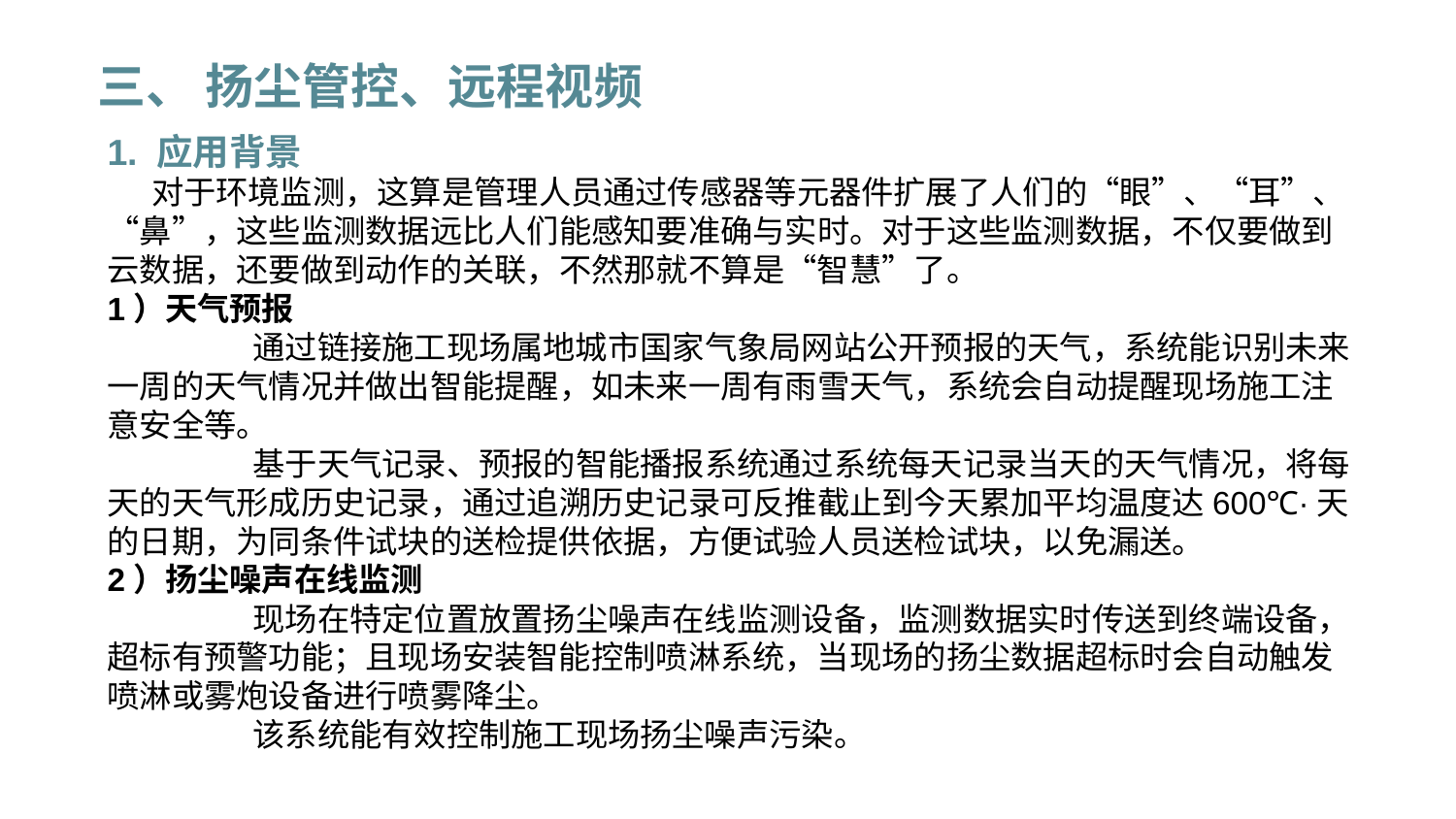

三、 扬尘管控、远程视频
1. 应用背景
     对于环境监测，这算是管理人员通过传感器等元器件扩展了人们的“眼”、“耳”、“鼻”，这些监测数据远比人们能感知要准确与实时。对于这些监测数据，不仅要做到云数据，还要做到动作的关联，不然那就不算是“智慧”了。
1）天气预报
	通过链接施工现场属地城市国家气象局网站公开预报的天气，系统能识别未来一周的天气情况并做出智能提醒，如未来一周有雨雪天气，系统会自动提醒现场施工注意安全等。
	基于天气记录、预报的智能播报系统通过系统每天记录当天的天气情况，将每天的天气形成历史记录，通过追溯历史记录可反推截止到今天累加平均温度达600℃·天的日期，为同条件试块的送检提供依据，方便试验人员送检试块，以免漏送。
2）扬尘噪声在线监测
	现场在特定位置放置扬尘噪声在线监测设备，监测数据实时传送到终端设备，超标有预警功能；且现场安装智能控制喷淋系统，当现场的扬尘数据超标时会自动触发喷淋或雾炮设备进行喷雾降尘。
	该系统能有效控制施工现场扬尘噪声污染。